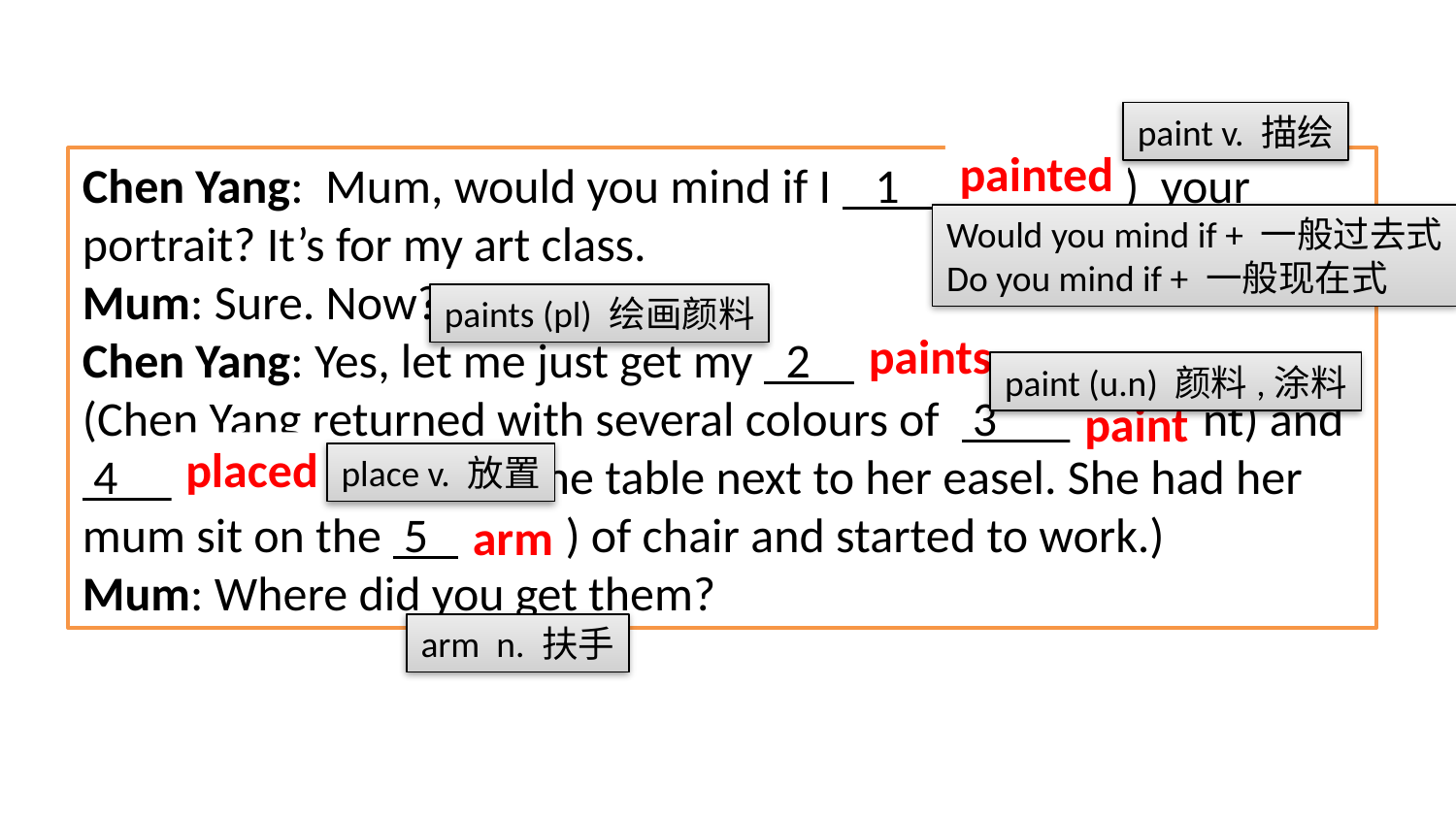

paint v. 描绘
painted
Chen Yang:  Mum, would you mind if I    1          (paint)  your portrait? It’s for my art class.
Mum: Sure. Now?
Chen Yang: Yes, let me just get my   2     (paint).
(Chen Yang returned with several colours of   3            (paint) and   4        (place) them on the table next to her easel. She had her mum sit on the  5    (arm) of chair and started to work.)
Mum: Where did you get them?
Would you mind if + 一般过去式
Do you mind if + 一般现在式
paints (pl) 绘画颜料
paints
paint (u.n) 颜料,涂料
paint
placed
place v. 放置
arm
arm  n. 扶手